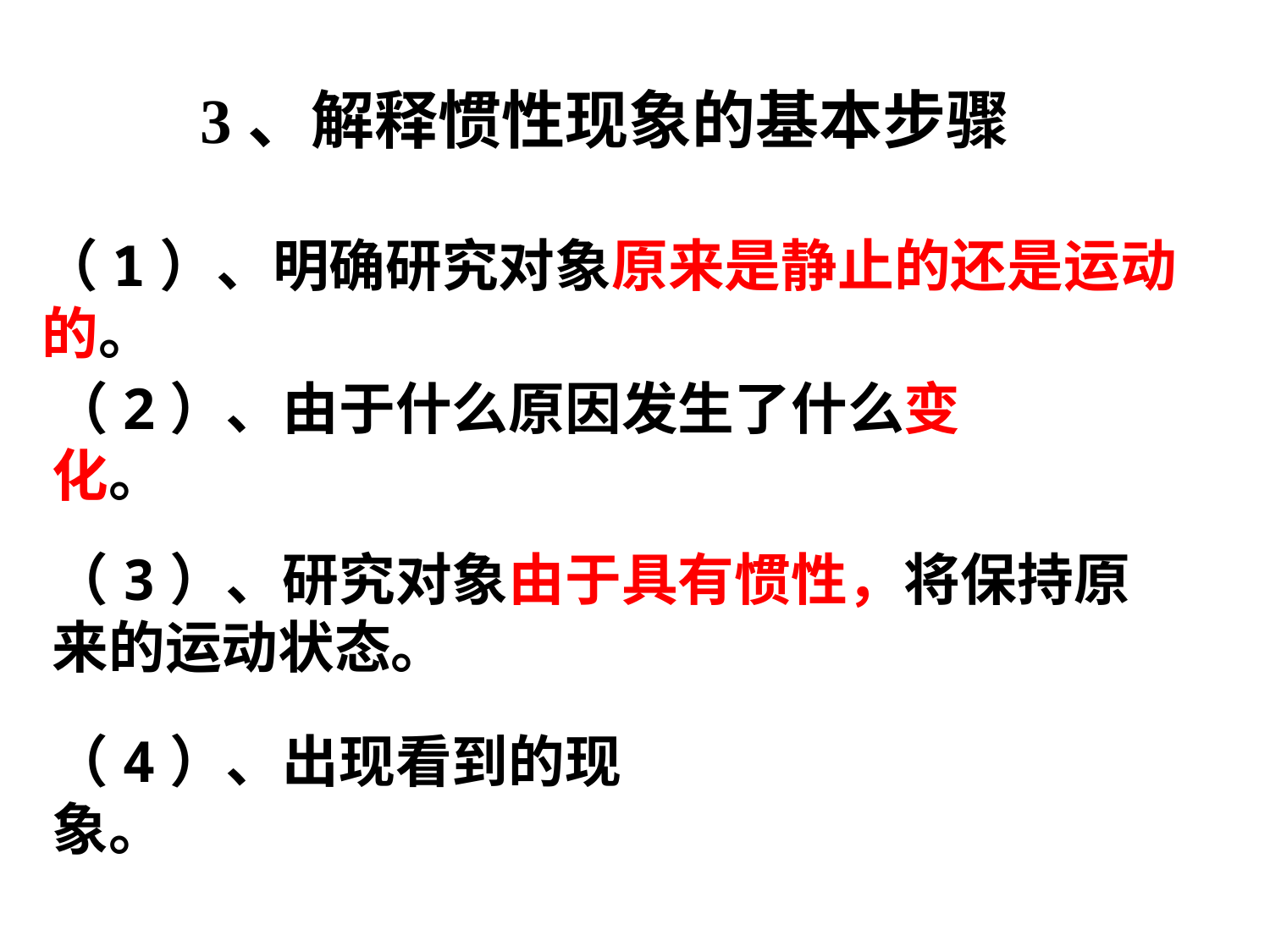

3、解释惯性现象的基本步骤
（1）、明确研究对象原来是静止的还是运动的。
（2）、由于什么原因发生了什么变化。
（3）、研究对象由于具有惯性，将保持原来的运动状态。
（4）、出现看到的现象。